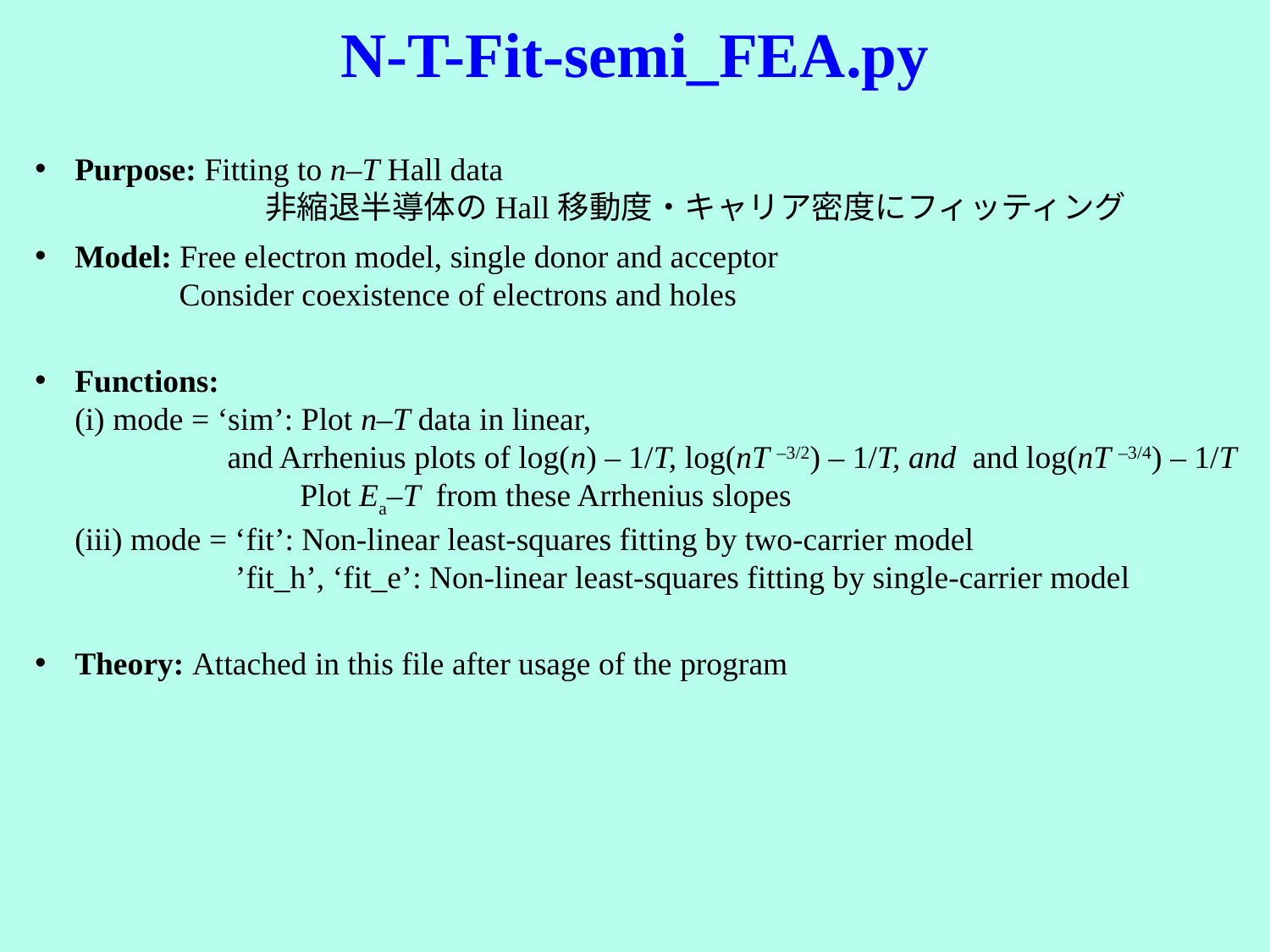

# N-T-Fit-semi_FEA.py
Purpose: Fitting to n–T Hall data
　　　　　　非縮退半導体のHall移動度・キャリア密度にフィッティング
Model: Free electron model, single donor and acceptor
             Consider coexistence of electrons and holes
Functions:
(i) mode = ‘sim’: Plot n–T data in linear,
                   and Arrhenius plots of log(n) – 1/T, log(nT –3/2) – 1/T, and  and log(nT –3/4) – 1/T
                            Plot Ea–T  from these Arrhenius slopes
(iii) mode = ‘fit’: Non-linear least-squares fitting by two-carrier model
                    ’fit_h’, ‘fit_e’: Non-linear least-squares fitting by single-carrier model
Theory: Attached in this file after usage of the program